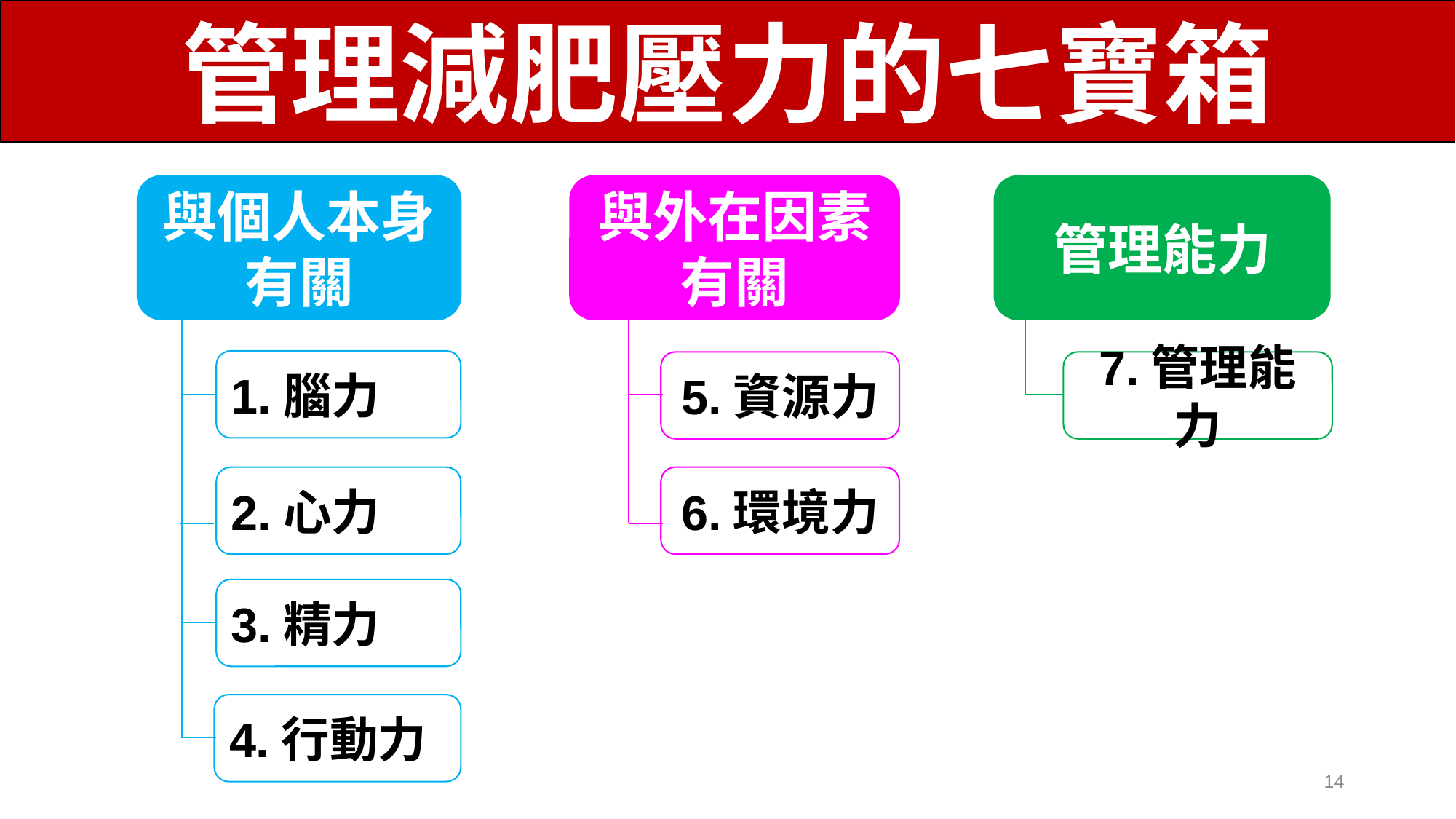

管理減肥壓力的七寶箱
與個人本身有關
1.腦力
2.心力
3.精力
4.行動力
與外在因素有關
5.資源力
6.環境力
管理能力
7.管理能力
14